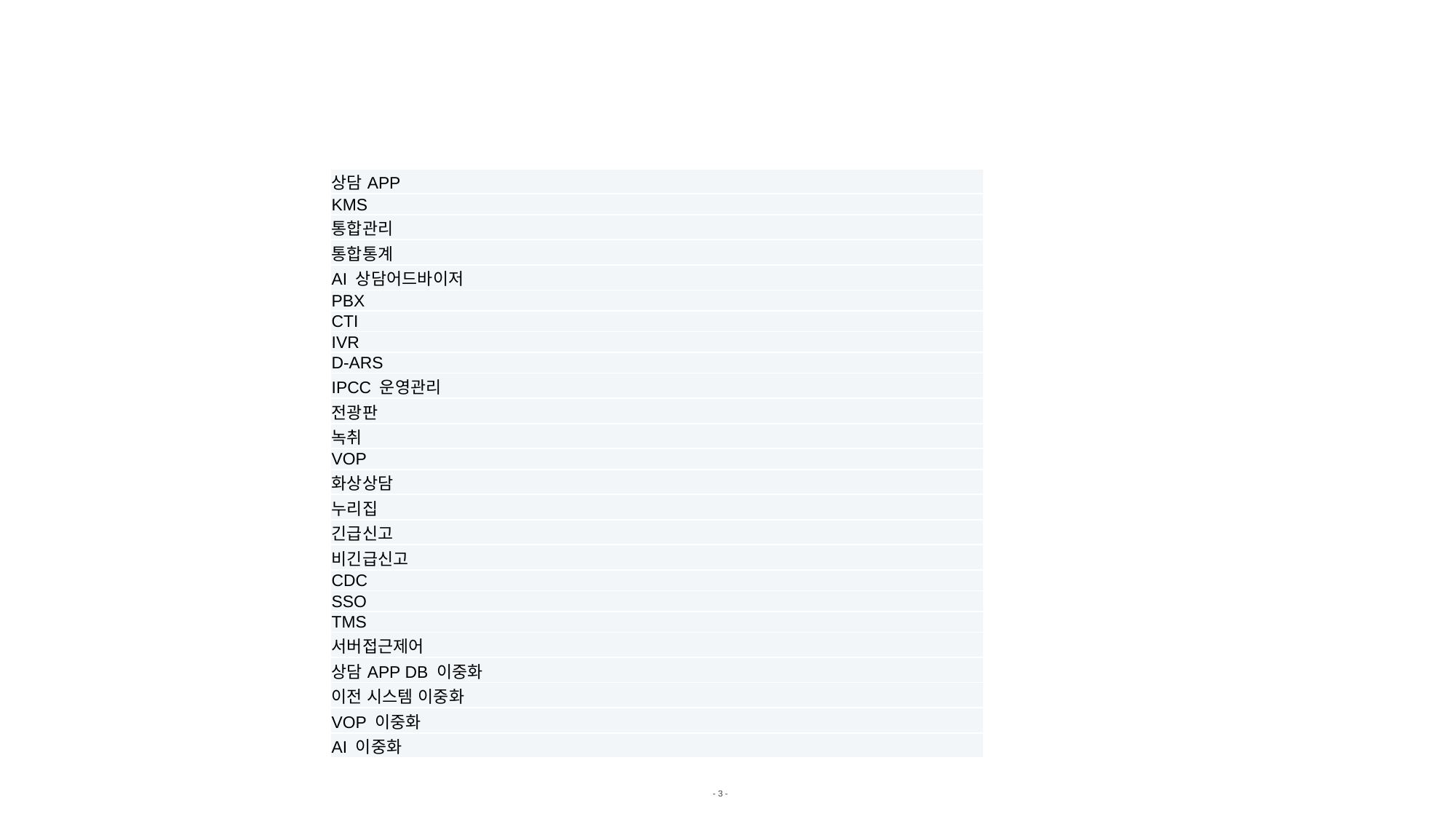

| 상담APP |
| --- |
| KMS |
| 통합관리 |
| 통합통계 |
| AI 상담어드바이저 |
| PBX |
| CTI |
| IVR |
| D-ARS |
| IPCC 운영관리 |
| 전광판 |
| 녹취 |
| VOP |
| 화상상담 |
| 누리집 |
| 긴급신고 |
| 비긴급신고 |
| CDC |
| SSO |
| TMS |
| 서버접근제어 |
| 상담APP DB 이중화 |
| 이전 시스템 이중화 |
| VOP 이중화 |
| AI 이중화 |